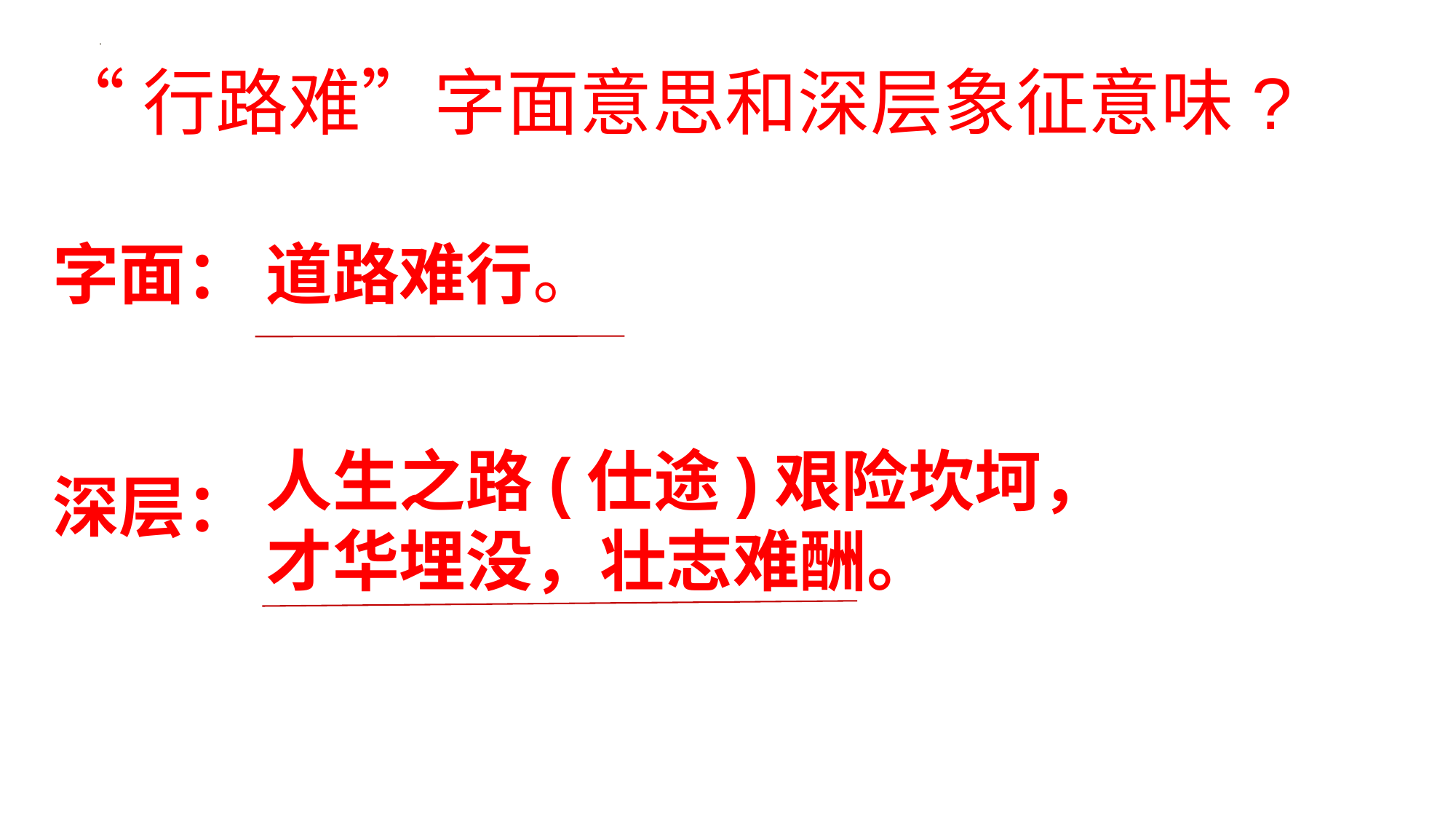

“行路难”字面意思和深层象征意味?
字面：
道路难行。
人生之路(仕途)艰险坎坷，才华埋没，壮志难酬。
深层：